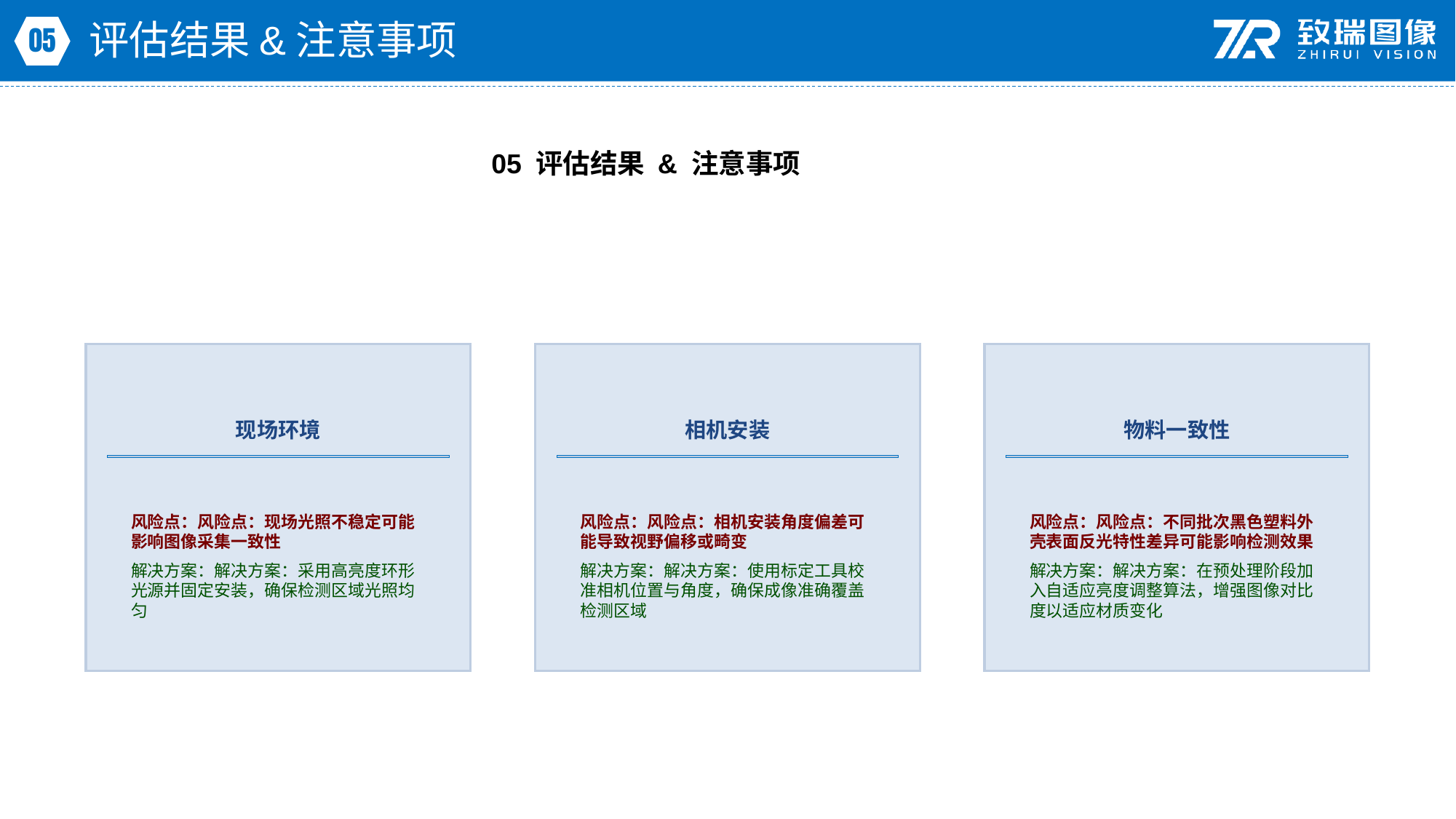

评估结果&注意事项
05

05 评估结果 & 注意事项

现场环境

相机安装

物料一致性

风险点：风险点：现场光照不稳定可能影响图像采集一致性
解决方案：解决方案：采用高亮度环形光源并固定安装，确保检测区域光照均匀

风险点：风险点：相机安装角度偏差可能导致视野偏移或畸变
解决方案：解决方案：使用标定工具校准相机位置与角度，确保成像准确覆盖检测区域

风险点：风险点：不同批次黑色塑料外壳表面反光特性差异可能影响检测效果
解决方案：解决方案：在预处理阶段加入自适应亮度调整算法，增强图像对比度以适应材质变化